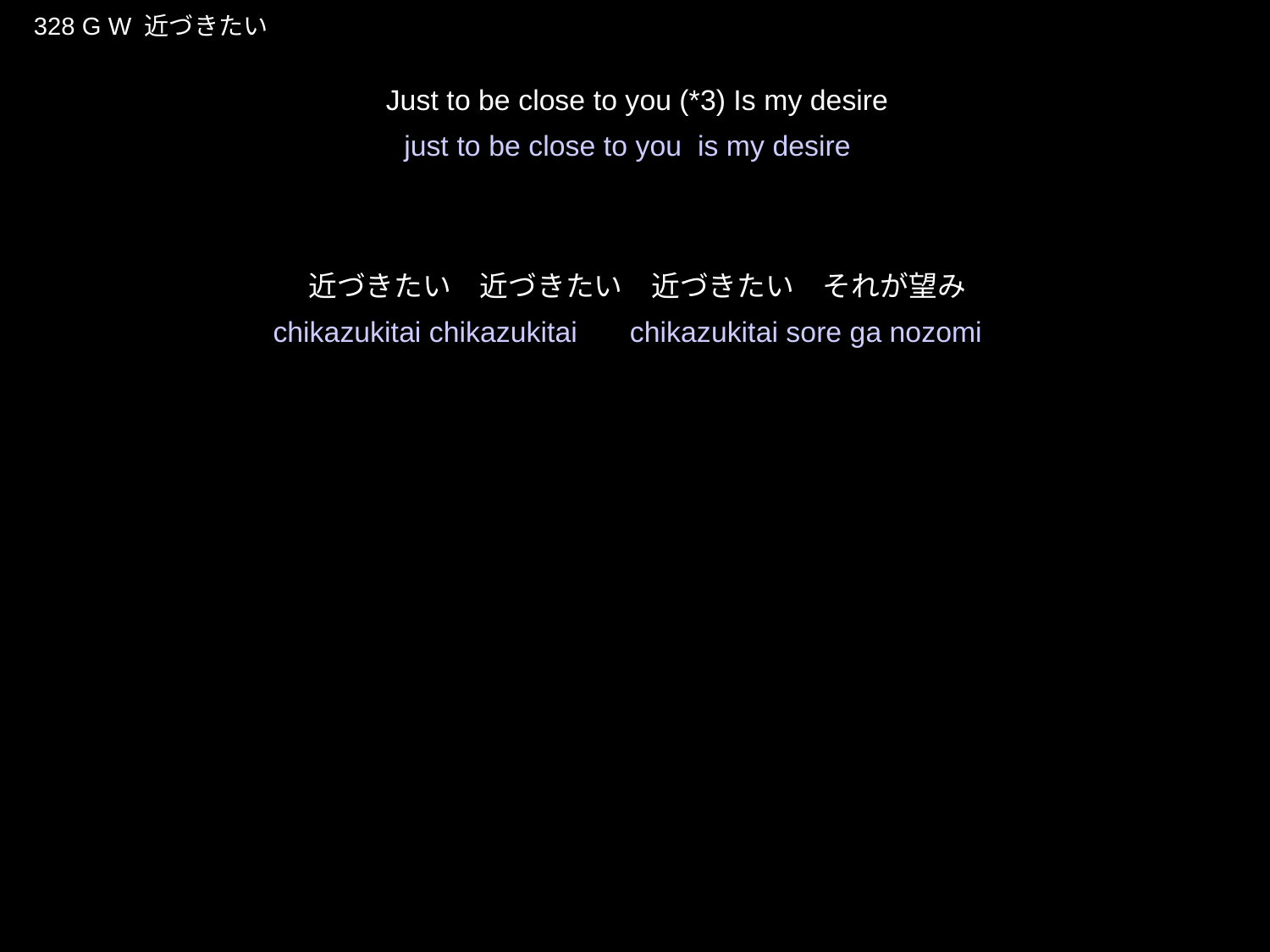

ちかづきたい
★W
328 G W 近づきたい
Just to be close to you (*3) Is my desire
近づきたい　近づきたい　近づきたい　それが望み
★３
just to be close to you  is my desire
chikazukitai chikazukitai　chikazukitai sore ga nozomi